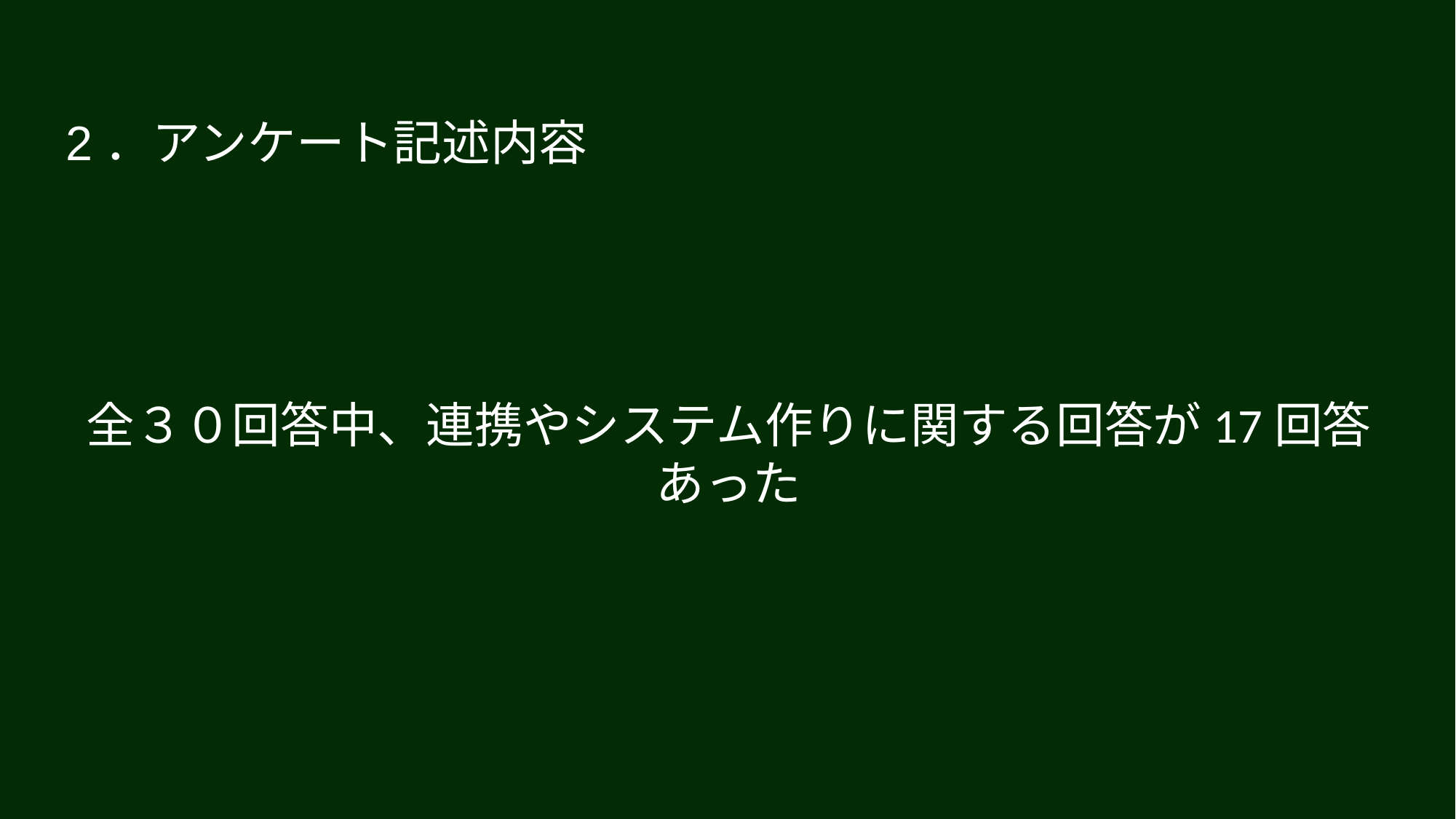

2．アンケート記述内容

全３０回答中、連携やシステム作りに関する回答が17回答あった